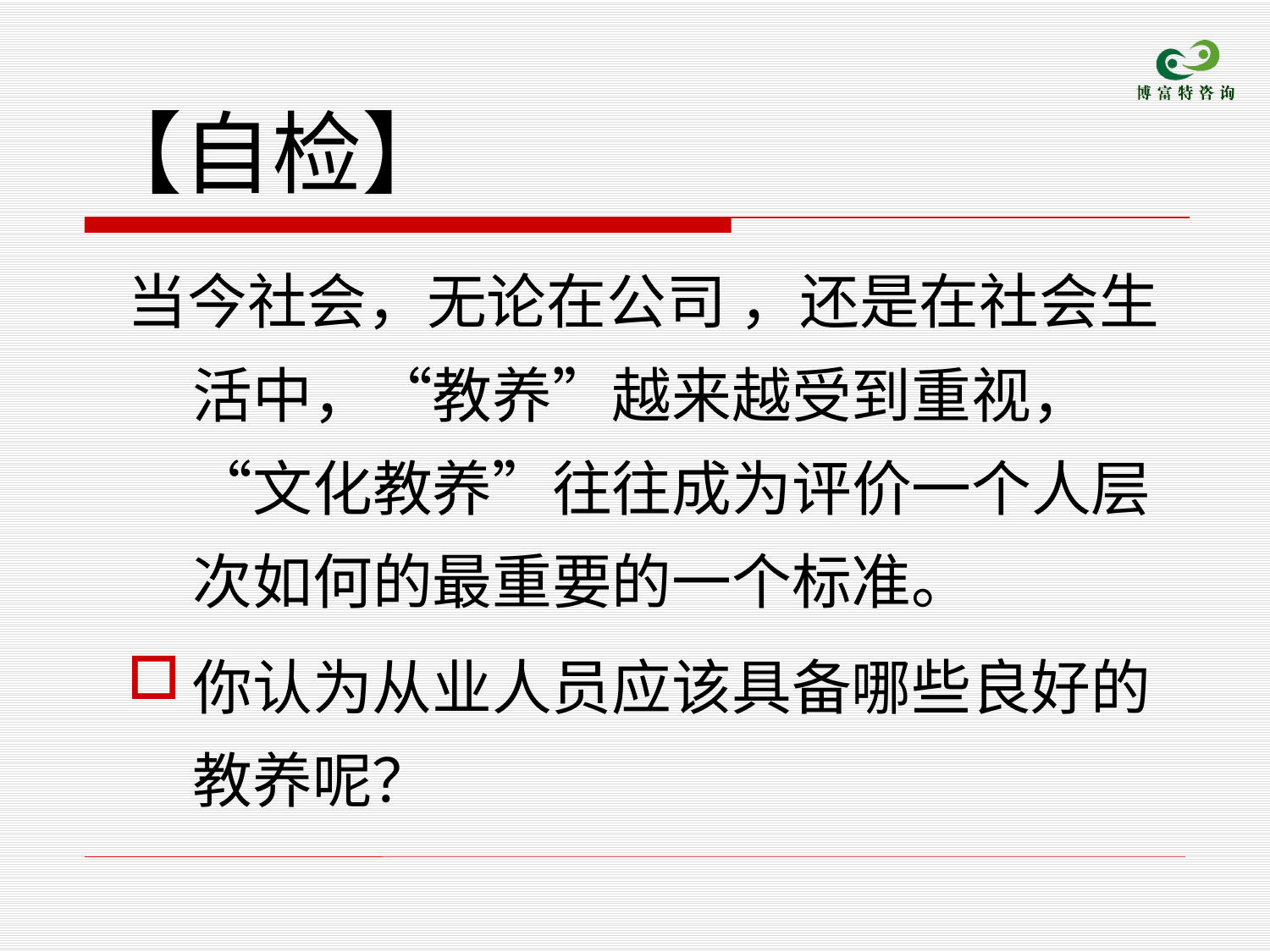

# 【自检】
当今社会，无论在公司 ，还是在社会生活中，“教养”越来越受到重视，“文化教养”往往成为评价一个人层次如何的最重要的一个标准。
你认为从业人员应该具备哪些良好的教养呢？
21